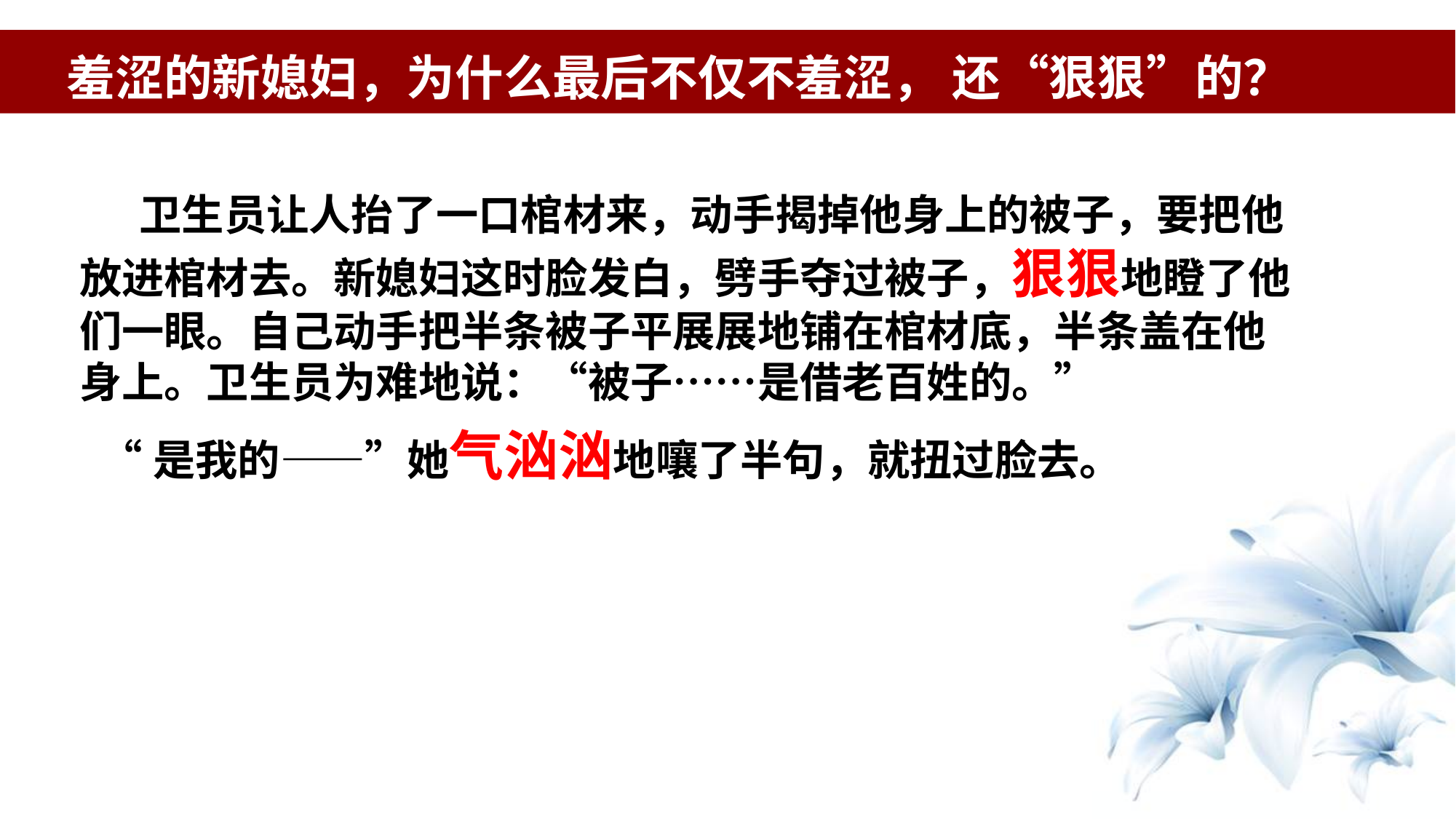

羞涩的新媳妇，为什么最后不仅不羞涩， 还“狠狠”的？
        卫生员让人抬了一口棺材来，动手揭掉他身上的被子，要把他放进棺材去。新媳妇这时脸发白，劈手夺过被子，狠狠地瞪了他们一眼。自己动手把半条被子平展展地铺在棺材底，半条盖在他身上。卫生员为难地说：“被子……是借老百姓的。”
     “是我的——”她气汹汹地嚷了半句，就扭过脸去。